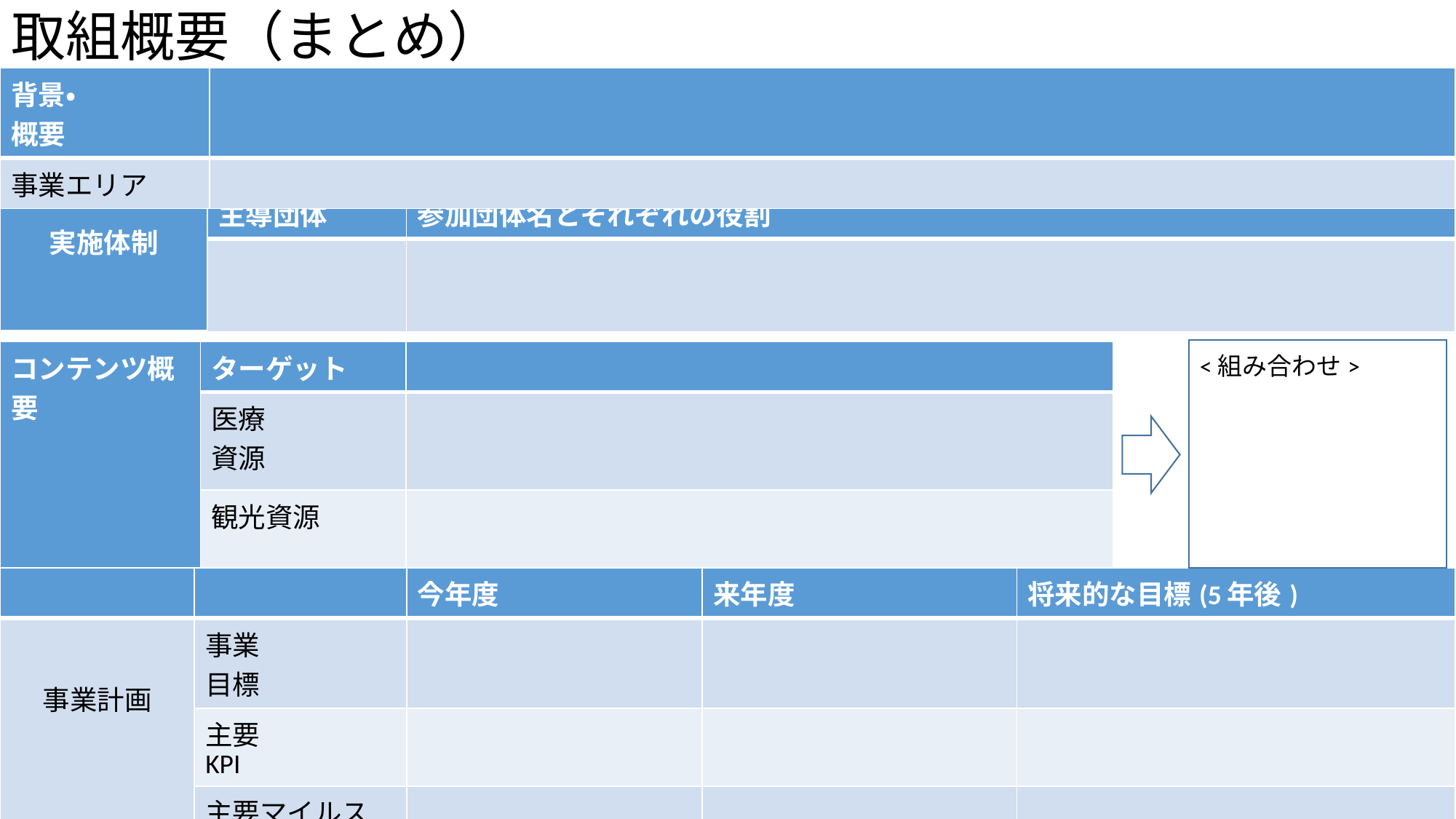

取組概要（まとめ）
| 背景・ 概要 |  |
| --- | --- |
| 事業エリア |  |
| 実施体制 | 主導団体 | 参加団体名とそれぞれの役割 |
| --- | --- | --- |
|  |  |  |
<組み合わせ>

| コンテンツ概 要 | ターゲット |  |
| --- | --- | --- |
|  | 医療 資源 |  |
|  | 観光資源 |  |

|  |  | 今年度 | 来年度 | 将来的な目標(5年後) |
| --- | --- | --- | --- | --- |
| 事業計画 | 事業 目標 |  |  |  |
|  | 主要 KPI |  |  |  |
|  | 主要マイルストーン |  |  |  |